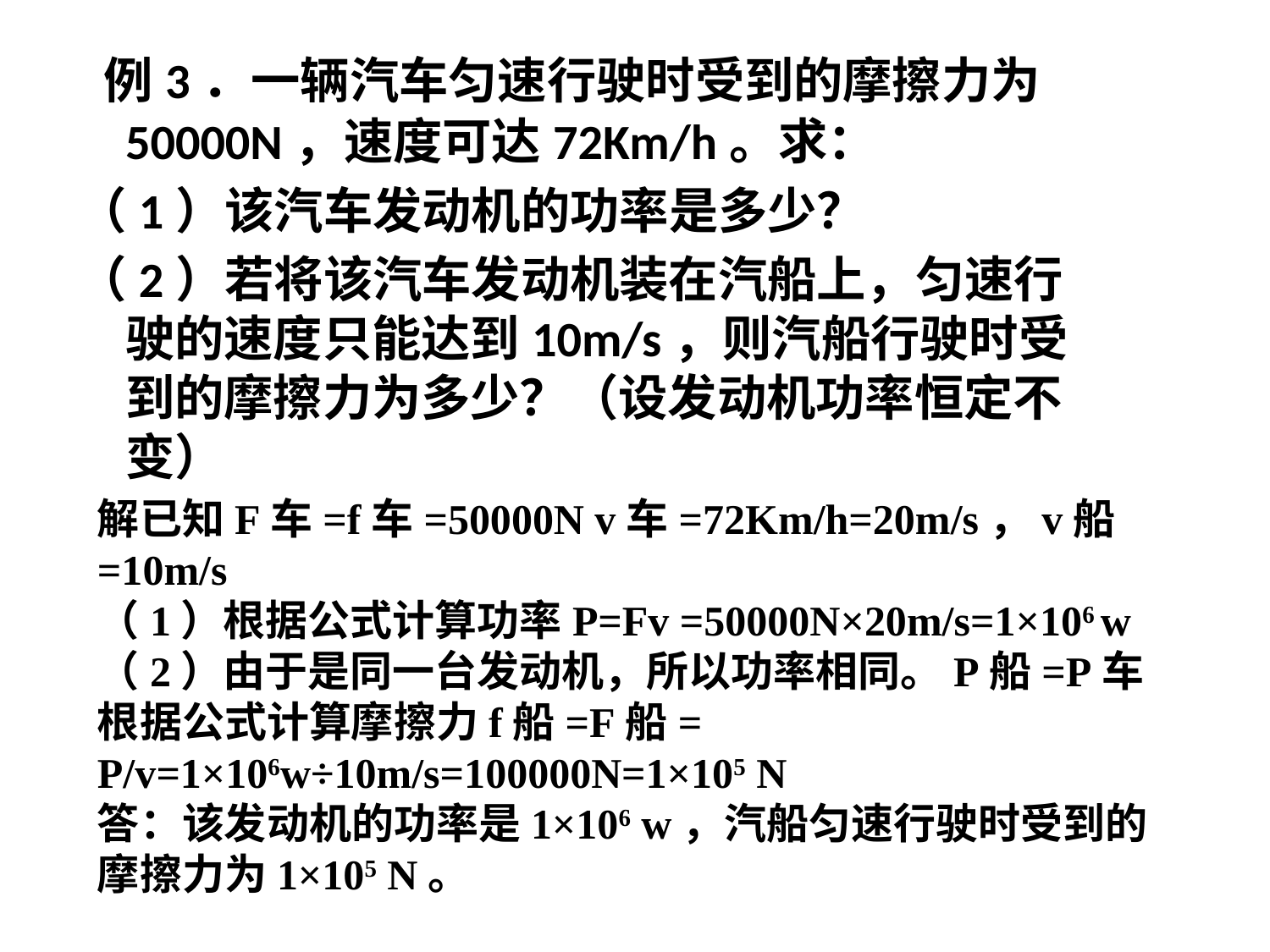

例3．一辆汽车匀速行驶时受到的摩擦力为50000N，速度可达72Km/h。求：
（1）该汽车发动机的功率是多少？
（2）若将该汽车发动机装在汽船上，匀速行驶的速度只能达到10m/s，则汽船行驶时受到的摩擦力为多少？（设发动机功率恒定不变）
解已知F车=f车=50000N v车=72Km/h=20m/s，v船=10m/s
（1）根据公式计算功率P=Fv =50000N×20m/s=1×106 w
（2）由于是同一台发动机，所以功率相同。P船=P车
根据公式计算摩擦力f船=F船= P/v=1×106w÷10m/s=100000N=1×105 N
答：该发动机的功率是1×106 w，汽船匀速行驶时受到的摩擦力为1×105 N。